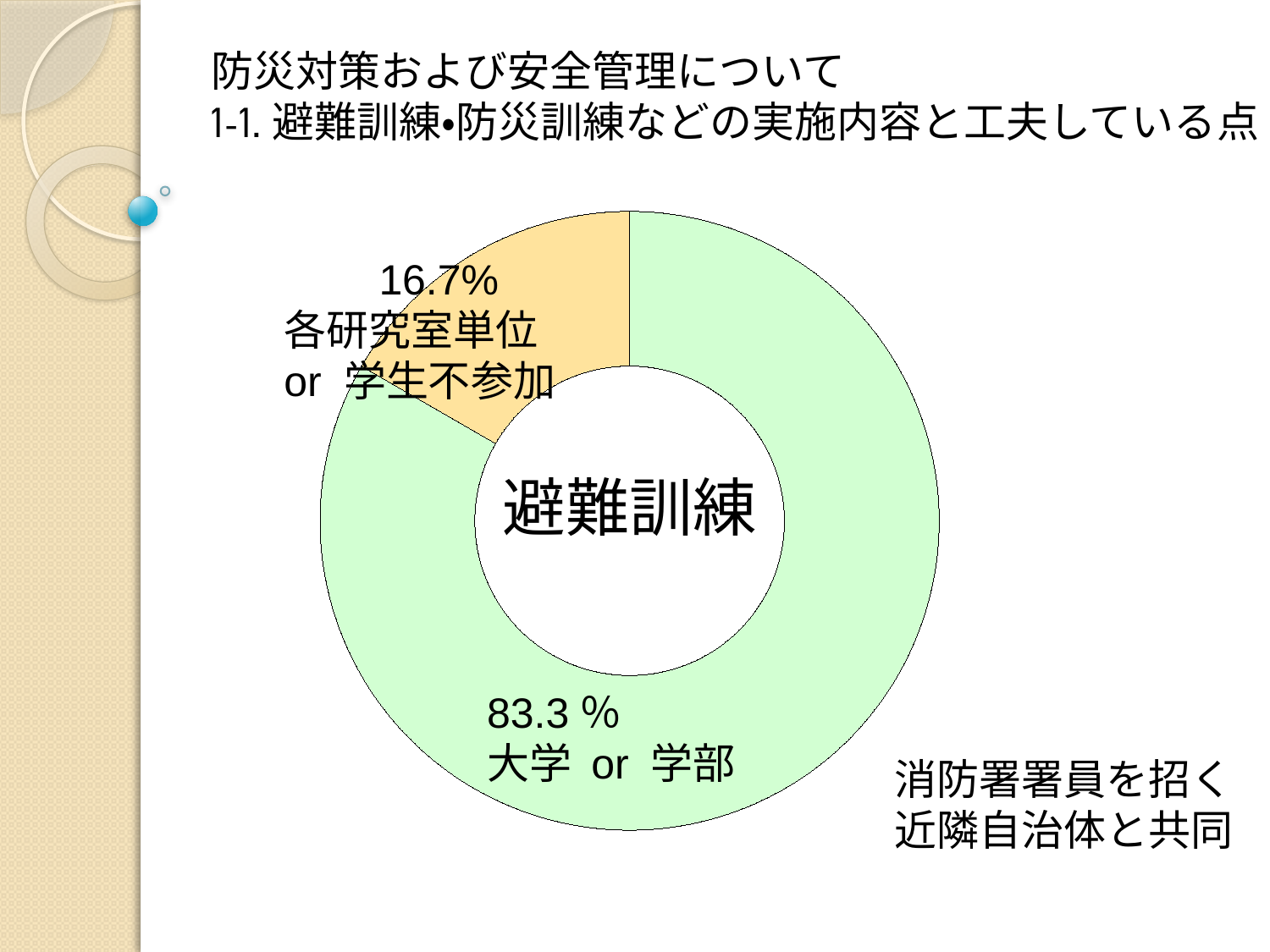

防災対策および安全管理について
1-1.避難訓練・防災訓練などの実施内容と工夫している点

### Chart

| Category | 売上高 |
|---|---|
| 第 1 四半期 | 25.0 |
| 第 2 四半期 | 5.0 |
| 第 3 四半期 | 0.0 |
| 第 4 四半期 | 0.0 |
        16.7%
各研究室単位
or 学生不参加

83.3％
大学 or 学部
消防署署員を招く
近隣自治体と共同